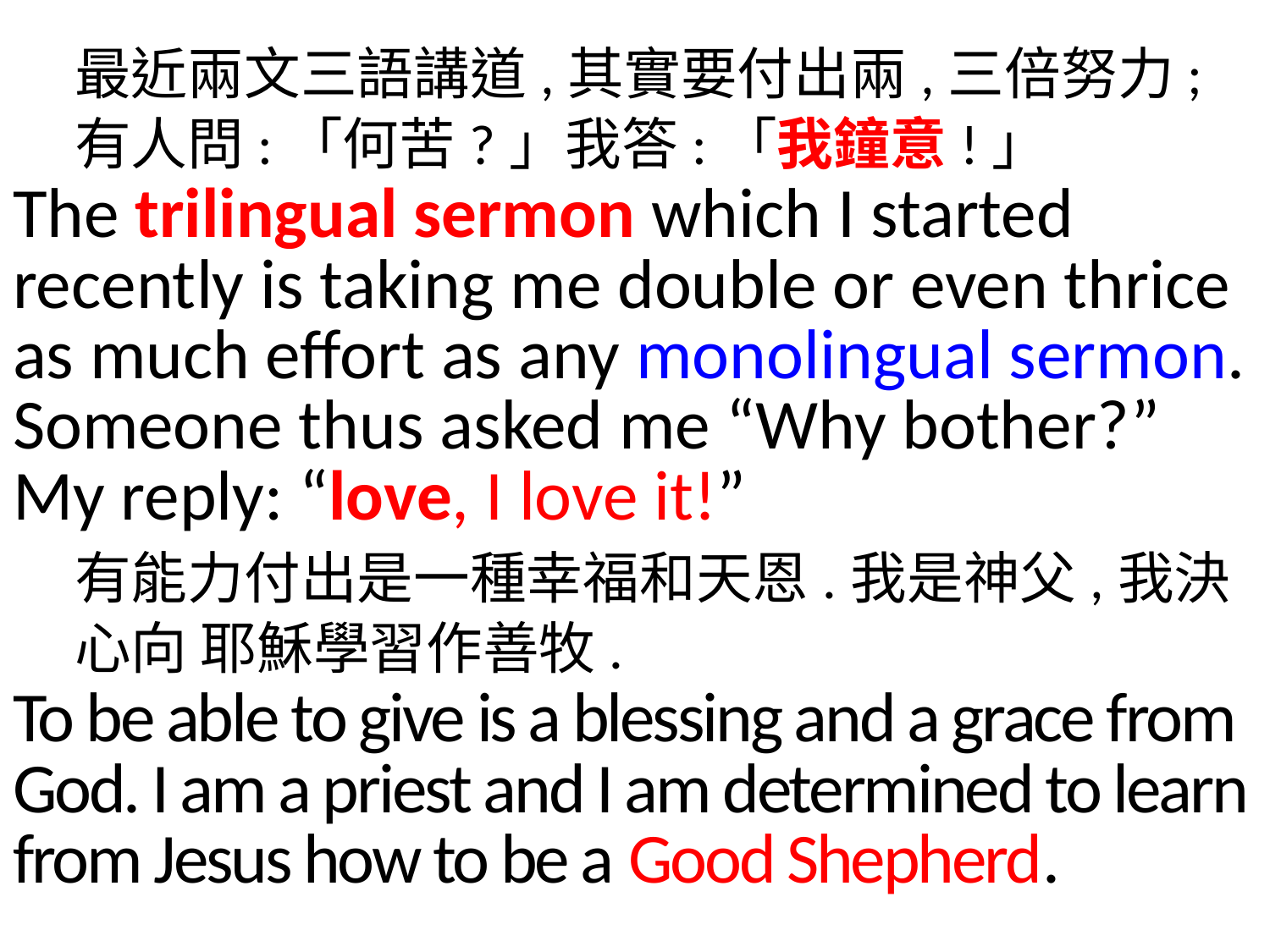

最近兩文三語講道,其實要付出兩,三倍努力;有人問:「何苦?」我答:「我鐘意!」
The trilingual sermon which I started recently is taking me double or even thrice as much effort as any monolingual sermon. Someone thus asked me “Why bother?” My reply: “love, I love it!”
有能力付出是一種幸福和天恩.我是神父,我決心向 耶穌學習作善牧.
To be able to give is a blessing and a grace from God. I am a priest and I am determined to learn from Jesus how to be a Good Shepherd.